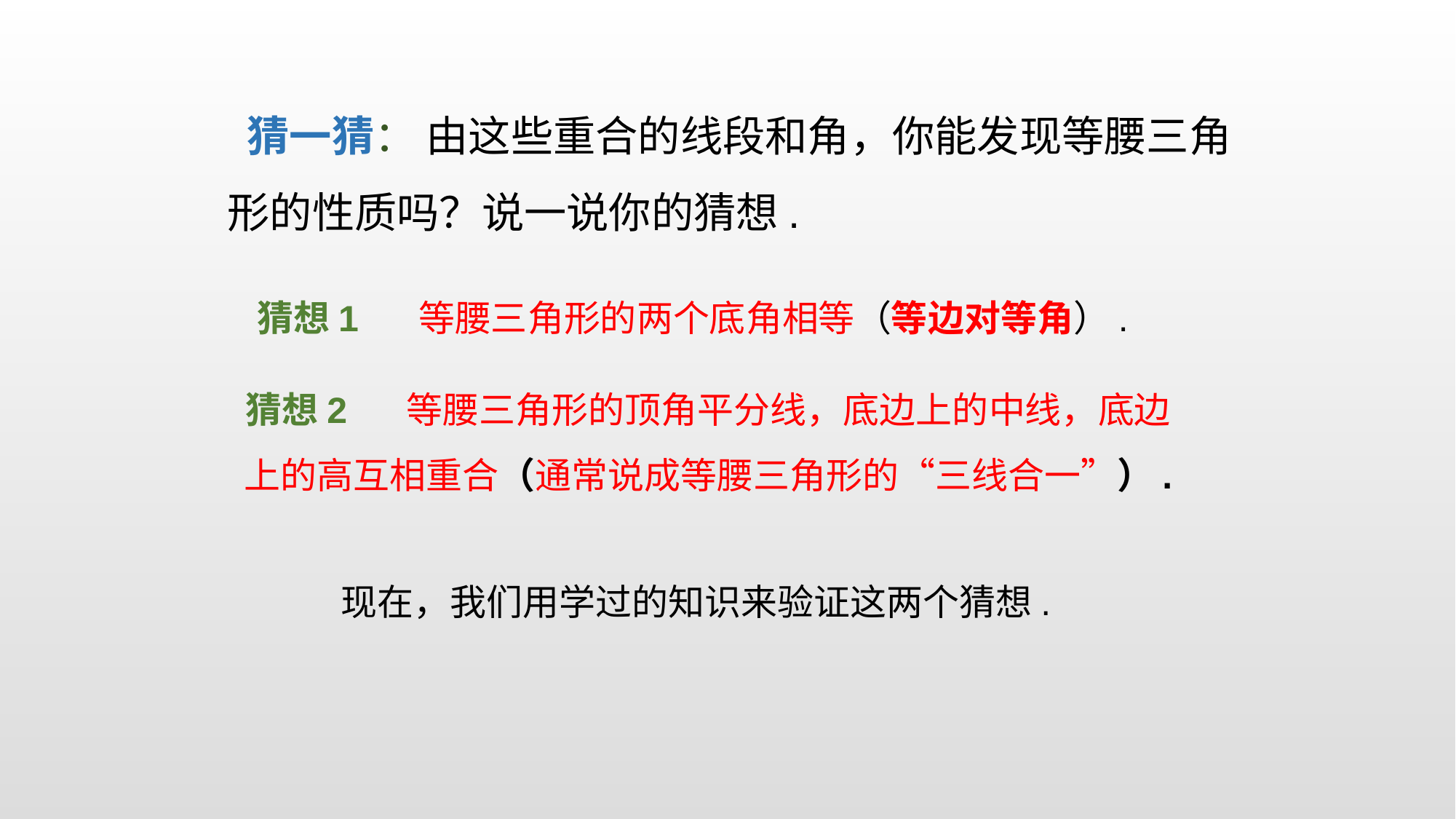

猜一猜： 由这些重合的线段和角，你能发现等腰三角形的性质吗？说一说你的猜想.
猜想1     等腰三角形的两个底角相等（等边对等角）.
猜想2     等腰三角形的顶角平分线，底边上的中线，底边上的高互相重合（通常说成等腰三角形的“三线合一”）.
现在，我们用学过的知识来验证这两个猜想.